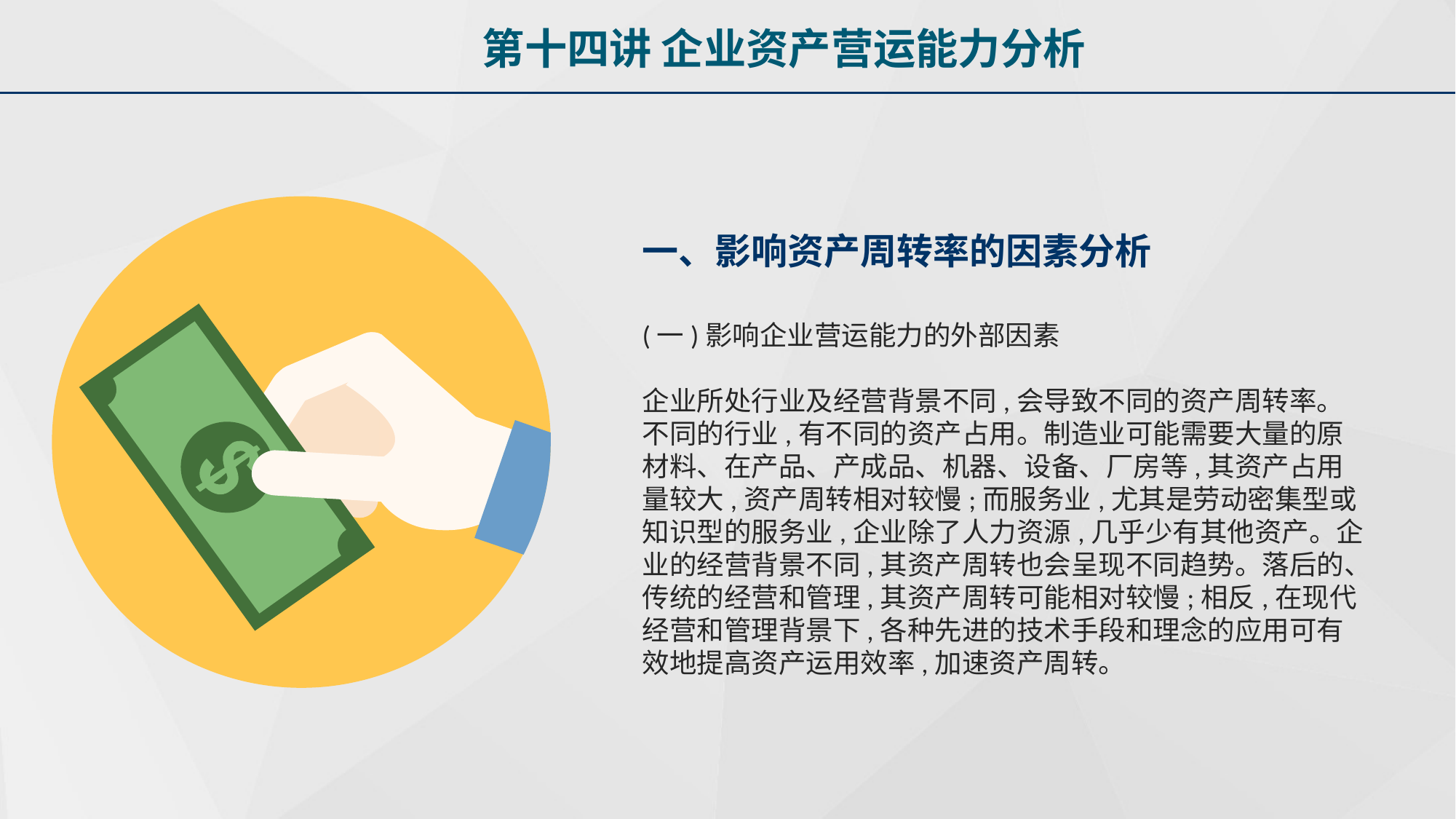

第十四讲 企业资产营运能力分析

一、影响资产周转率的因素分析
(一)影响企业营运能力的外部因素

企业所处行业及经营背景不同,会导致不同的资产周转率。
不同的行业,有不同的资产占用。制造业可能需要大量的原材料、在产品、产成品、机器、设备、厂房等,其资产占用量较大,资产周转相对较慢;而服务业,尤其是劳动密集型或知识型的服务业,企业除了人力资源,几乎少有其他资产。企业的经营背景不同,其资产周转也会呈现不同趋势。落后的、传统的经营和管理,其资产周转可能相对较慢;相反,在现代经营和管理背景下,各种先进的技术手段和理念的应用可有效地提高资产运用效率,加速资产周转。